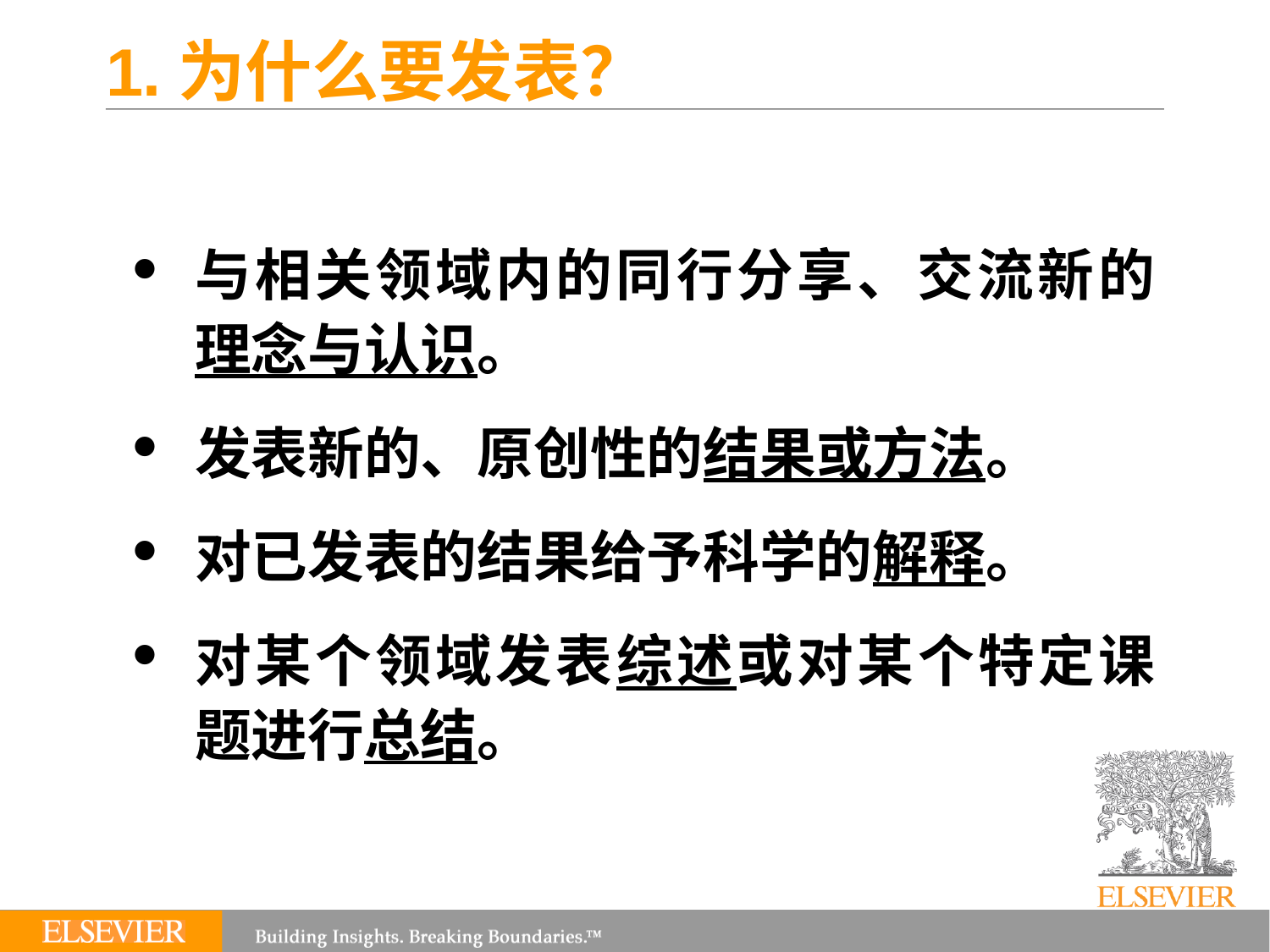

# 1.为什么要发表？
与相关领域内的同行分享、交流新的理念与认识。
发表新的、原创性的结果或方法。
对已发表的结果给予科学的解释。
对某个领域发表综述或对某个特定课题进行总结。